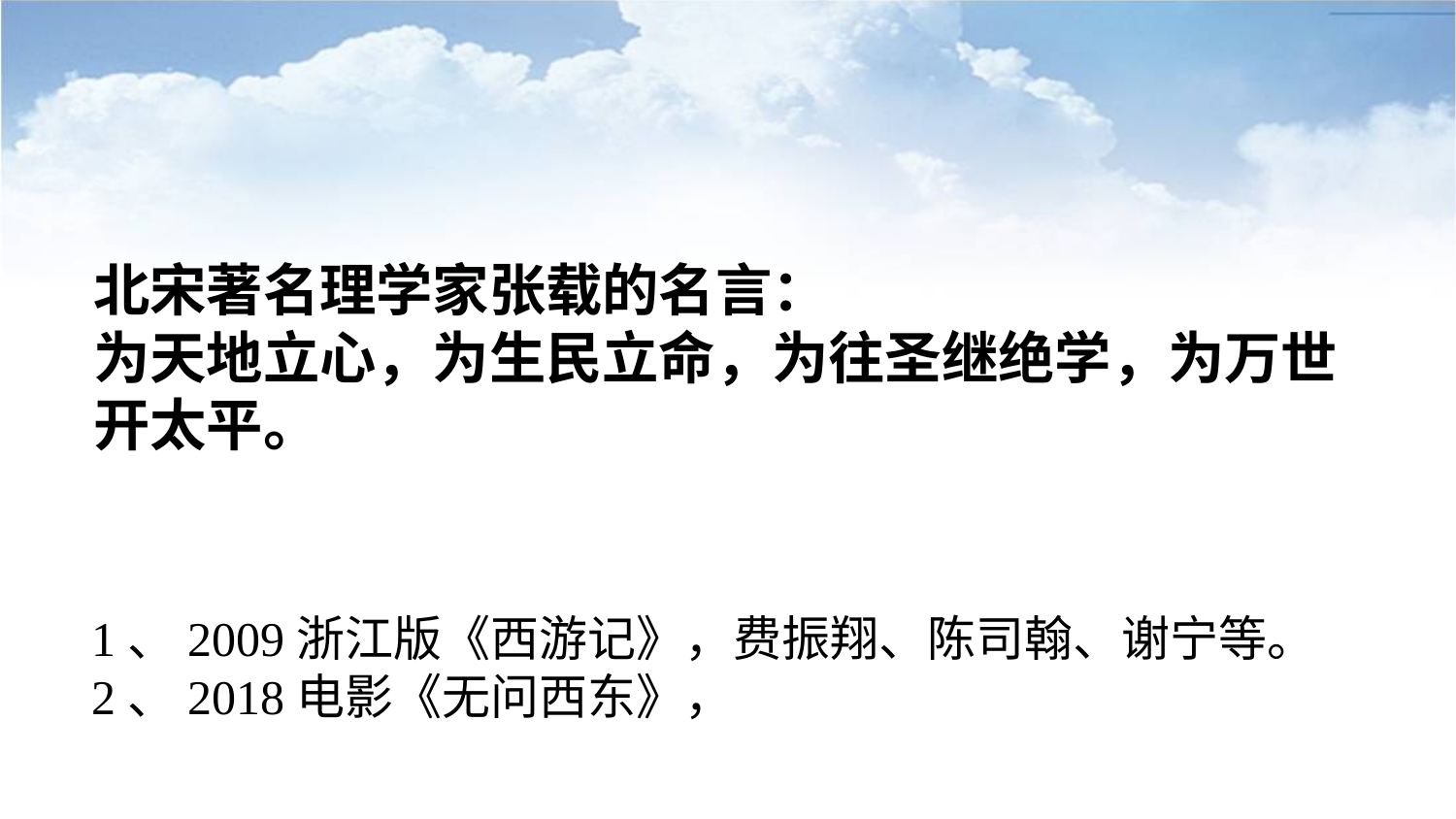

北宋著名理学家张载的名言：
为天地立心，为生民立命，为往圣继绝学，为万世开太平。
1、2009浙江版《西游记》，费振翔、陈司翰、谢宁等。
2、2018电影《无问西东》，